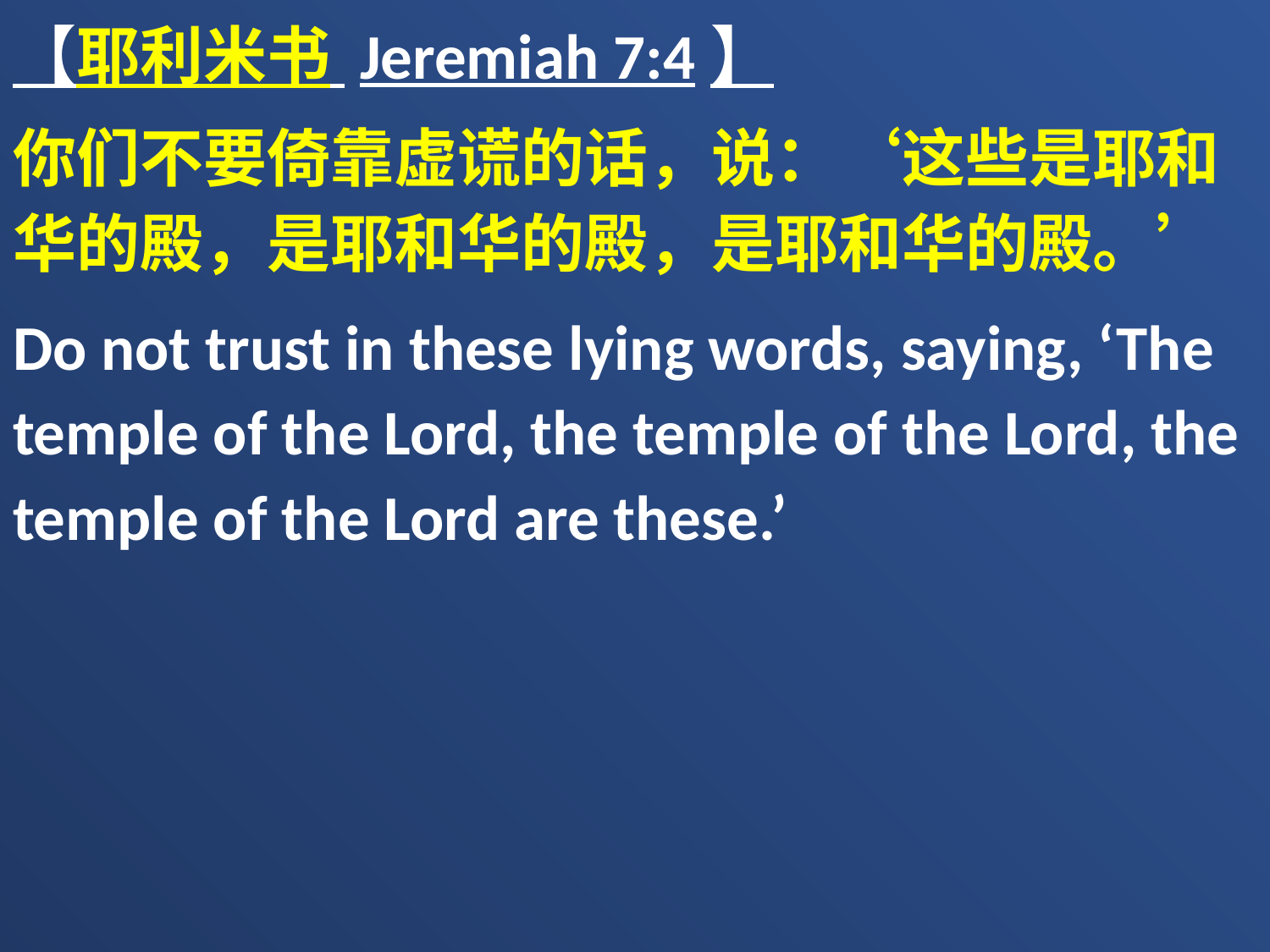

【耶利米书 Jeremiah 7:4】
你们不要倚靠虚谎的话，说：‘这些是耶和华的殿，是耶和华的殿，是耶和华的殿。’
Do not trust in these lying words, saying, ‘The temple of the Lord, the temple of the Lord, the temple of the Lord are these.’